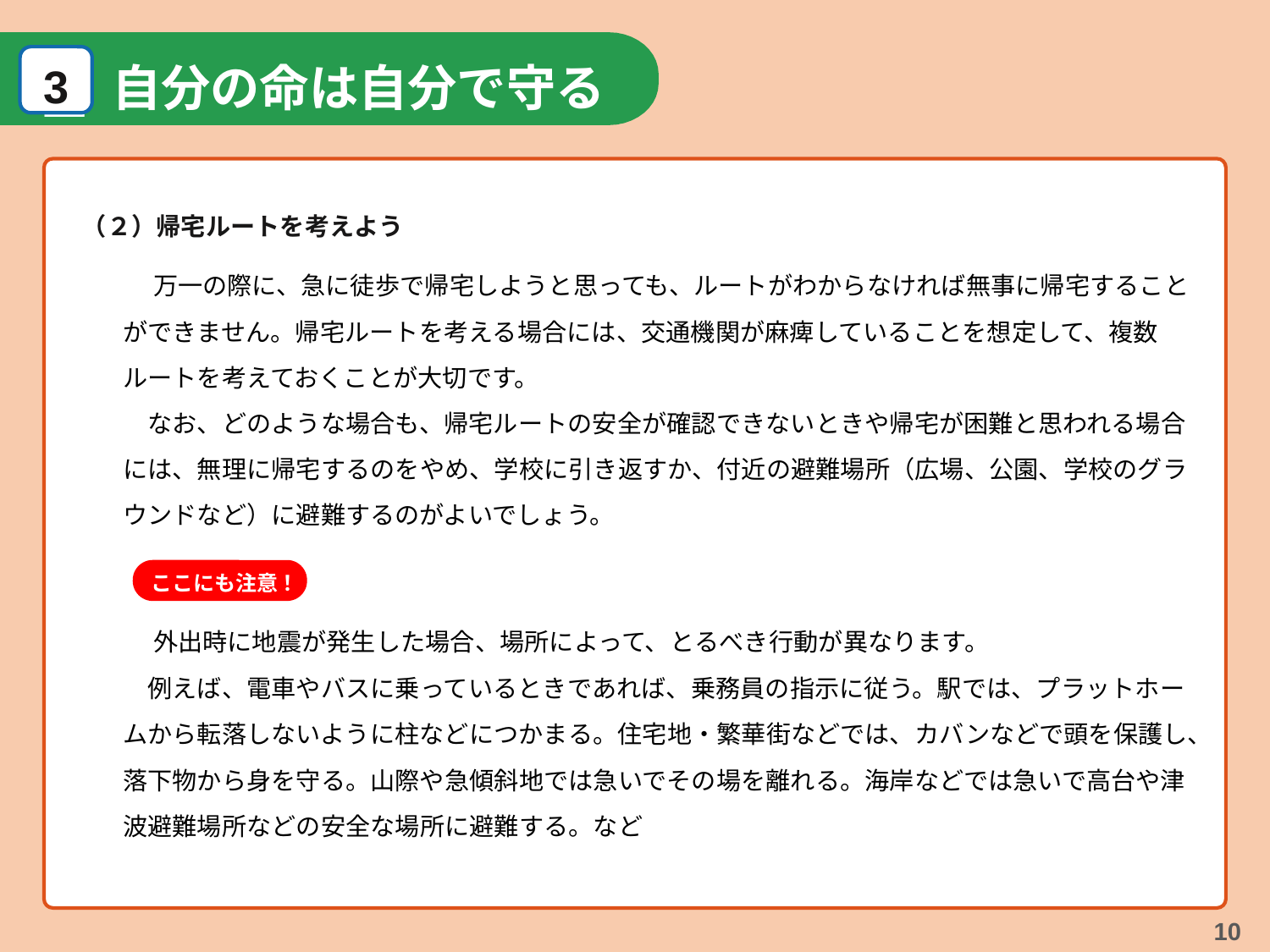

１
3
自分の命は自分で守る

　災害は、忘れた頃にやってきます。地震や台風などは、人の力では回避することはできません。だからこそ、日頃からの備えが重要です。
　地域や身近にいる人同士が助け合うことで、被害を小さくすることができますが、まわりの人を助けるには、まず自分自身が無事でなければなりません。
（２）帰宅ルートを考えよう
　万一の際に、急に徒歩で帰宅しようと思っても、ルートがわからなければ無事に帰宅することができません。帰宅ルートを考える場合には、交通機関が麻痺していることを想定して、複数ルートを考えておくことが大切です。
　なお、どのような場合も、帰宅ルートの安全が確認できないときや帰宅が難と思われる場合には、無理に帰宅するのをやめ、学校に引き返すか、付近の避難場所（広場、公園、学校のグラウンドなど）に避難するのがよいでしょう。
ここにも注意！
　外出時に地震が発生した場合、場所によって、とるべき行動が異なります。
　例えば、電車やバスに乗っているときであれば、乗務員の指示に従う。駅では、プラットホームから転落しないように柱などにつかまる。住宅地・繁華街などでは、カバンなどで頭を保護し、落下物から身を守る。山際や急傾斜地では急いでその場を離れる。海岸などでは急いで高台や津波避難場所などの安全な場所に避難する。など
　万一の際に、急に徒歩で帰宅しようと思っても、ルートがわからなければ無事に帰宅することができません。帰宅ルートを考える場合には、交通機関が麻痺していることを想定して、複数ルートを考えておくことが大切です。
　なお、どのような場合も、帰宅ルートの安全が確認できないときや帰宅が困難と思われる場合には、無理に帰宅するのをやめ、学校に引き返すか、付近の避難場所（広場、公園、学校のグラウンドなど）に避難するのがよいでしょう。
ここにも注意！
　外出時に地震が発生した場合、場所によって、とるべき行動が異なります。
　例えば、電車やバスに乗っているときであれば、乗務員の指示に従う。駅では、プラットホームから転落しないように柱などにつかまる。住宅地・繁華街などでは、カバンなどで頭を保護し、落下物から身を守る。山際や急傾斜地では急いでその場を離れる。海岸などでは急いで高台や津波避難場所などの安全な場所に避難する。など